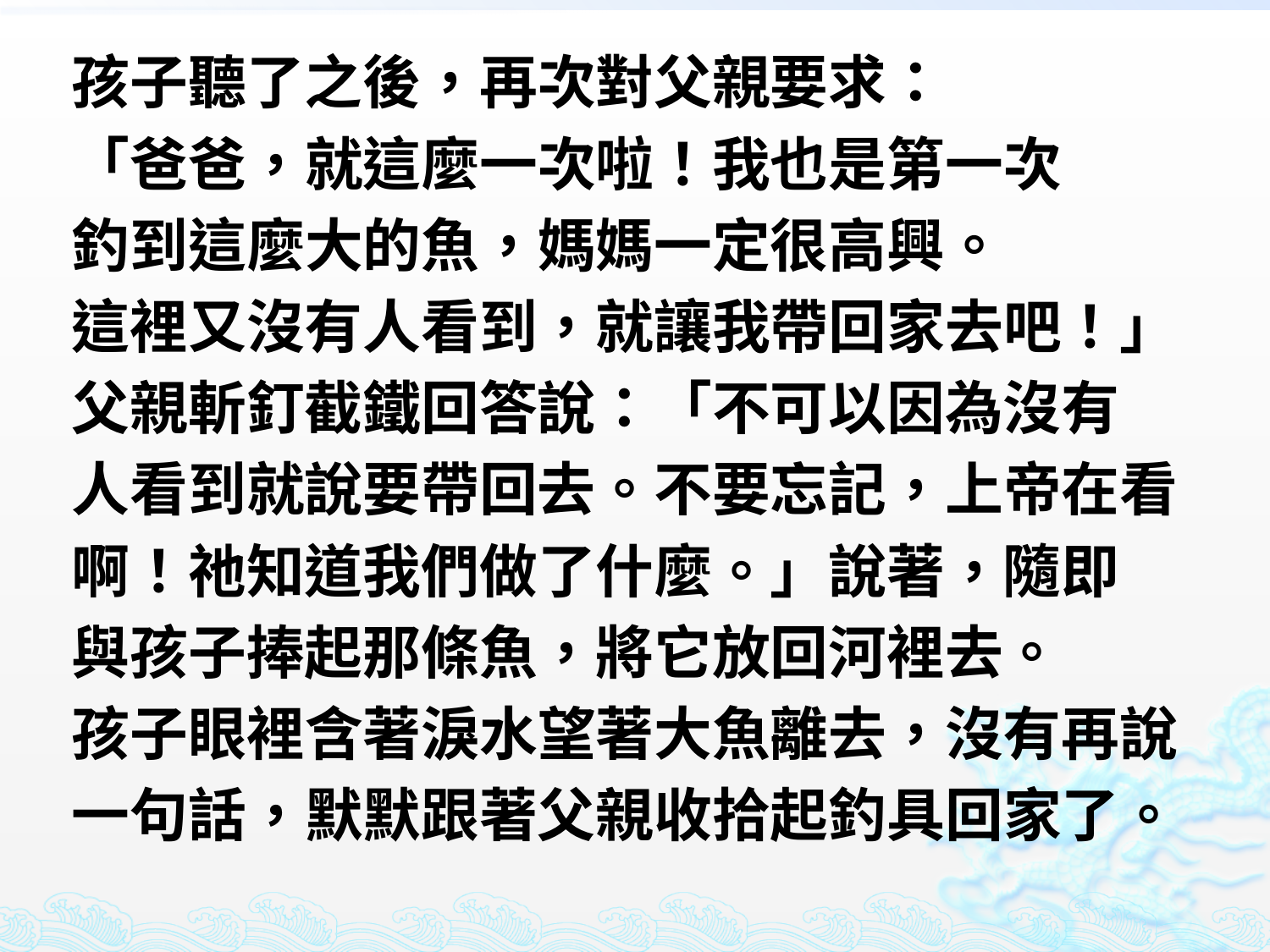

孩子聽了之後，再次對父親要求：
「爸爸，就這麼一次啦！我也是第一次
釣到這麼大的魚，媽媽一定很高興。
這裡又沒有人看到，就讓我帶回家去吧！」
父親斬釘截鐵回答說：「不可以因為沒有
人看到就說要帶回去。不要忘記，上帝在看
啊！祂知道我們做了什麼。」說著，隨即
與孩子捧起那條魚，將它放回河裡去。
孩子眼裡含著淚水望著大魚離去，沒有再說
一句話，默默跟著父親收拾起釣具回家了。